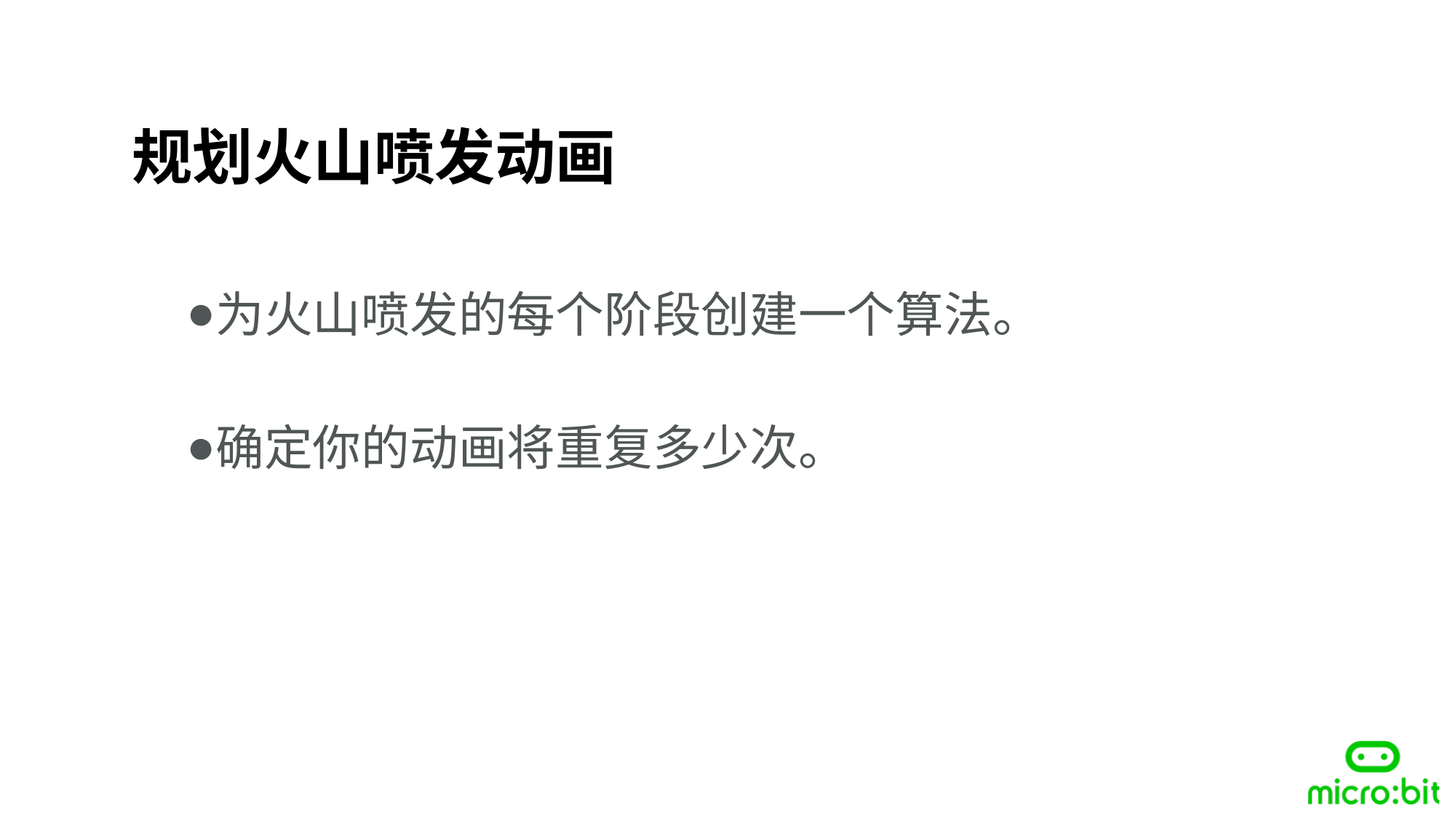

规划火山喷发动画

为火山喷发的每个阶段创建一个算法。

确定你的动画将重复多少次。